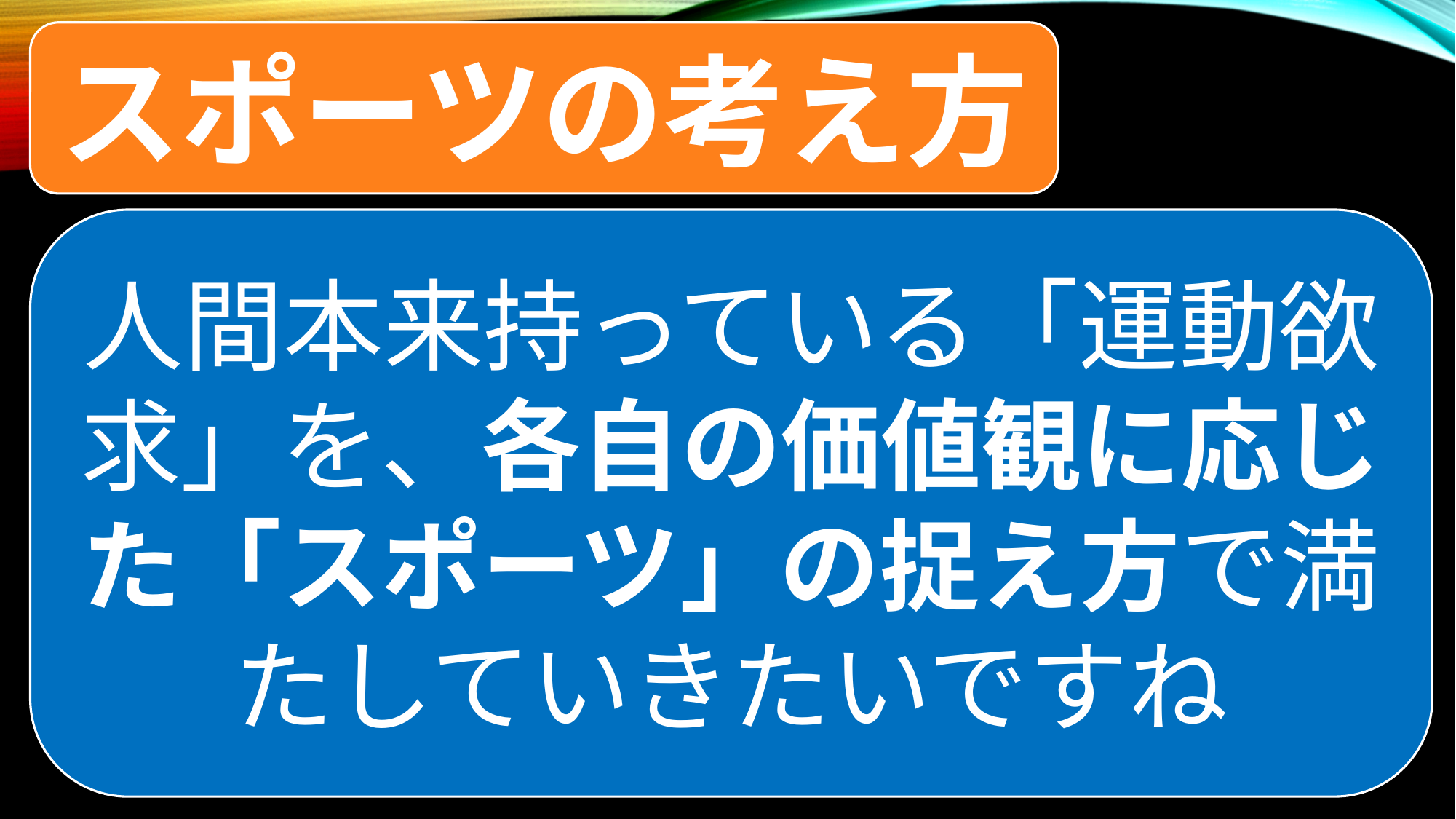

スポーツの考え方
人間本来持っている「運動欲求」を、各自の価値観に応じた「スポーツ」の捉え方で満たしていきたいですね